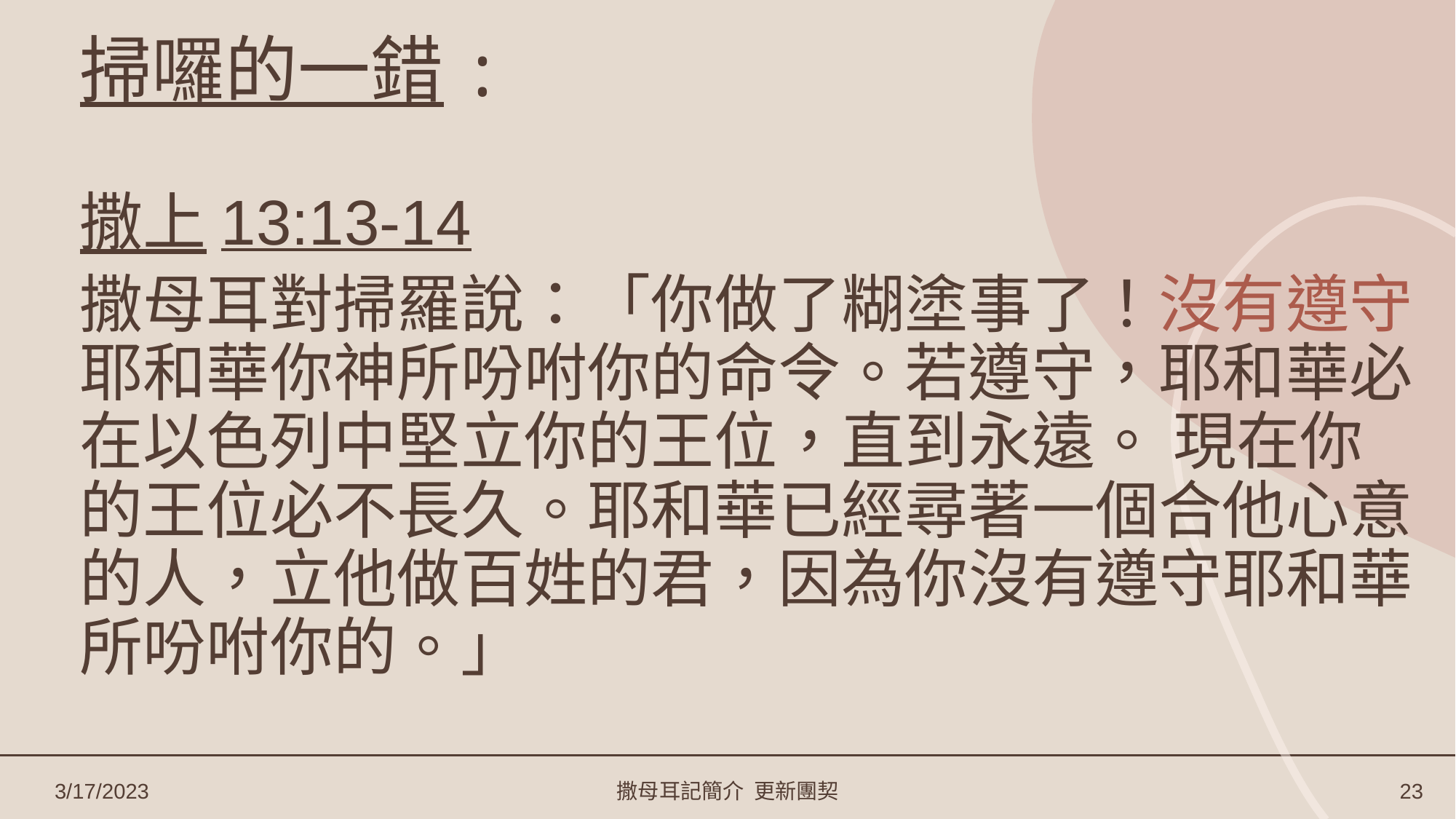

# 掃囉的一錯:
撒上13:13-14
撒母耳對掃羅說：「你做了糊塗事了！沒有遵守耶和華你神所吩咐你的命令。若遵守，耶和華必在以色列中堅立你的王位，直到永遠。 現在你的王位必不長久。耶和華已經尋著一個合他心意的人，立他做百姓的君，因為你沒有遵守耶和華所吩咐你的。」

3/17/2023
撒母耳記簡介  更新團契
23